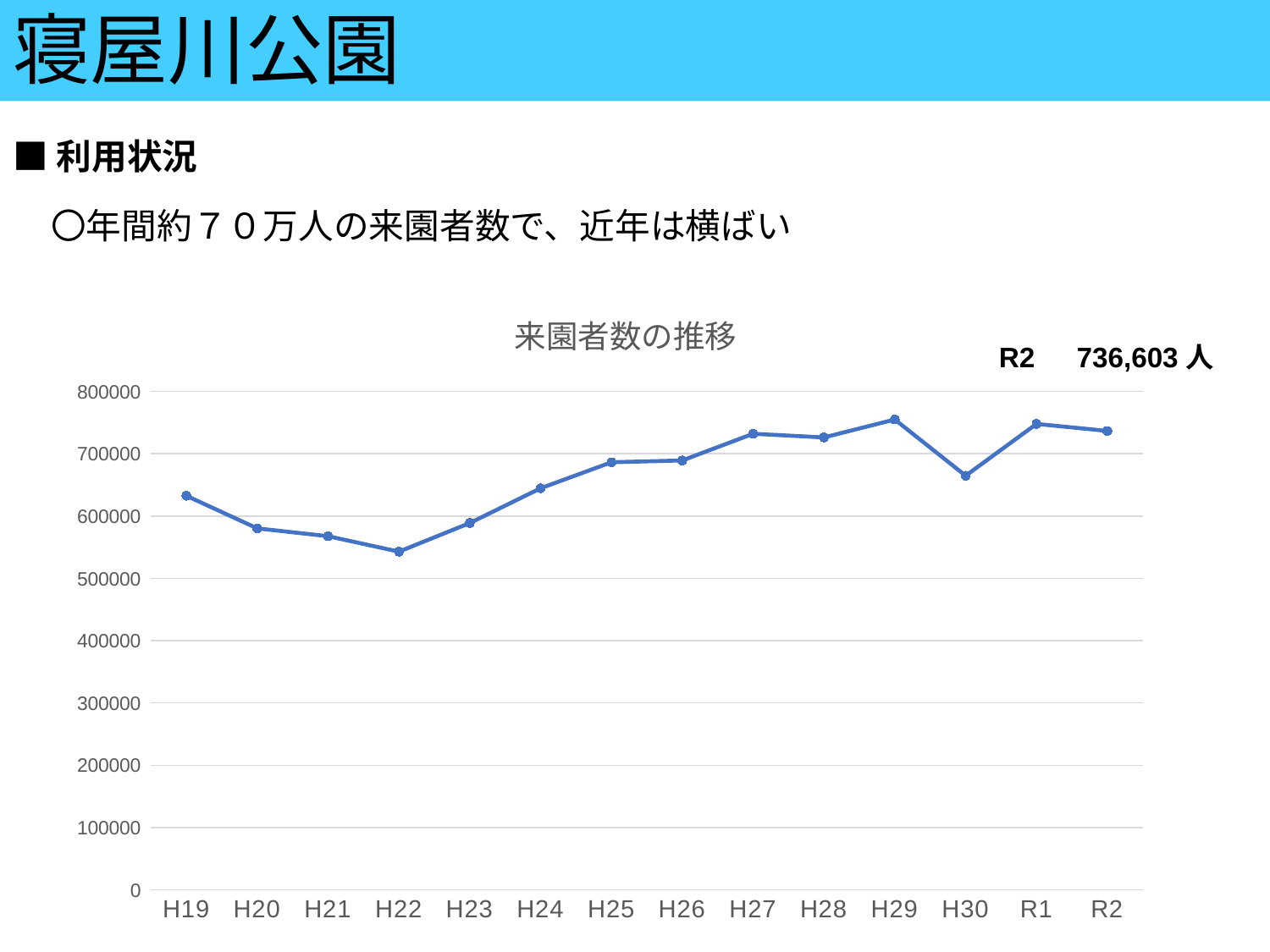

寝屋川公園
■利用状況
〇年間約７０万人の来園者数で、近年は横ばい

### Chart: 　来園者数の推移

| Category |  |
|---|---|
| H19 | 632531.0 |
| H20 | 580194.0 |
| H21 | 567593.0 |
| H22 | 542798.0 |
| H23 | 588805.0 |
| H24 | 644601.0 |
| H25 | 686353.0 |
| H26 | 689183.0 |
| H27 | 732042.0 |
| H28 | 726177.0 |
| H29 | 754848.0 |
| H30 | 664709.0 |
| R1 | 747852.0 |
| R2 | 736603.0 |
R2　736,603人